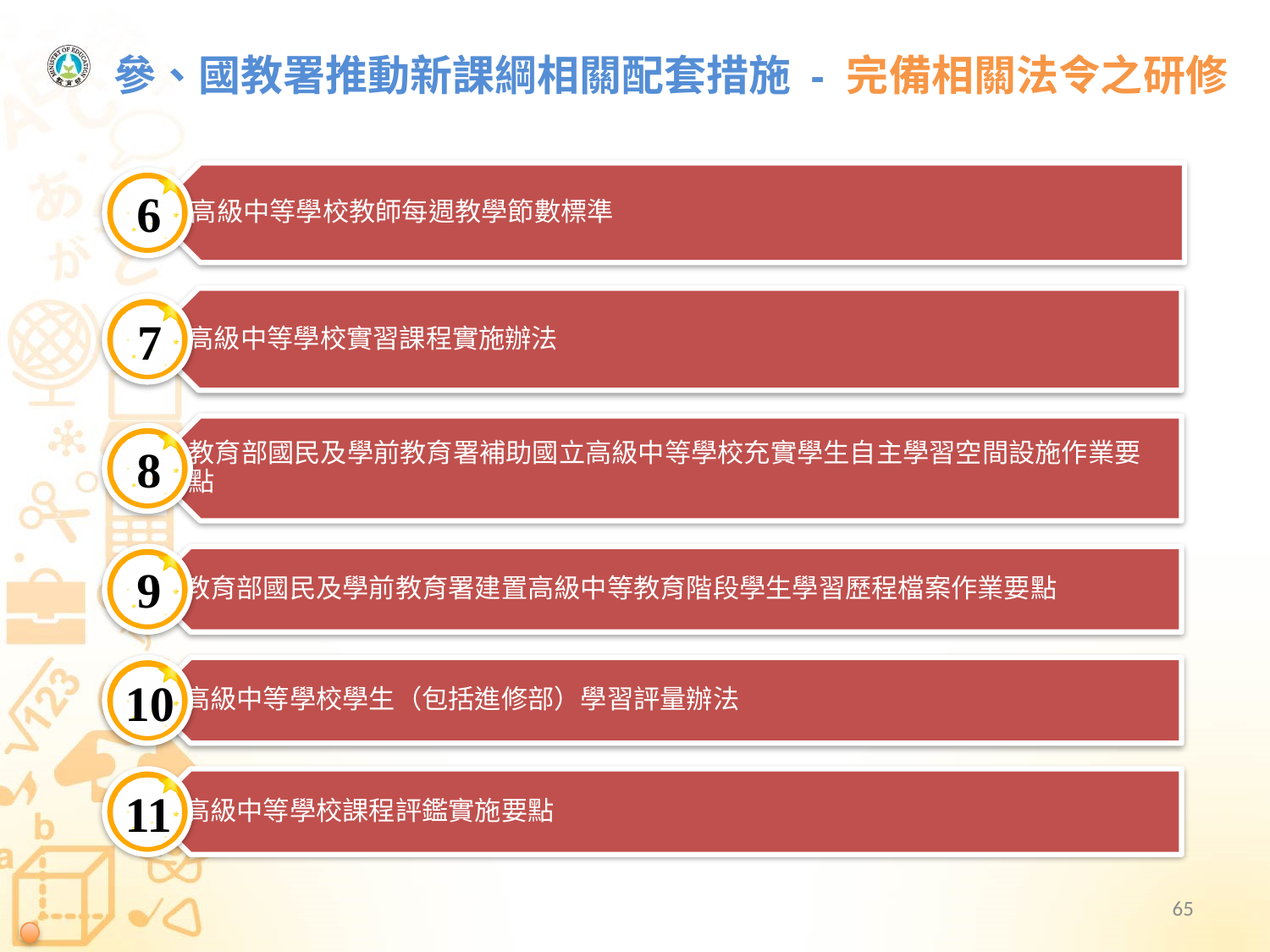

參、國教署推動新課綱相關配套措施 - 完備相關法令之研修
高級中等學校教師每週教學節數標準
高級中等學校實習課程實施辦法
教育部國民及學前教育署補助國立高級中等學校充實學生自主學習空間設施作業要點
教育部國民及學前教育署建置高級中等教育階段學生學習歷程檔案作業要點
高級中等學校學生（包括進修部）學習評量辦法
高級中等學校課程評鑑實施要點
6
7
8
9
10
11
65